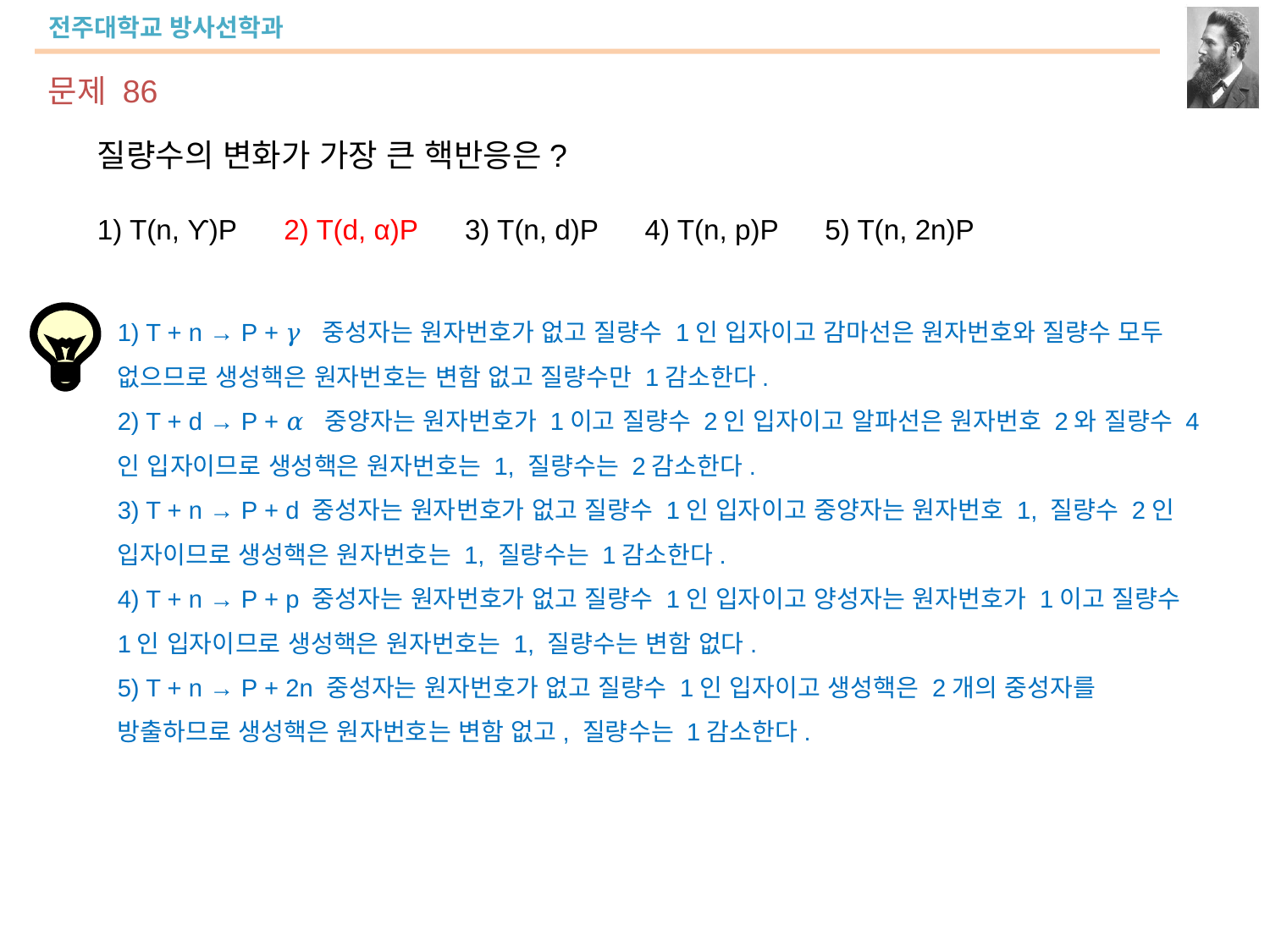

문제 86
질량수의 변화가 가장 큰 핵반응은?

1) T(n, ϒ)P      2) T(d, α)P      3) T(n, d)P      4) T(n, p)P      5) T(n, 2n)P
1) T + n → P + 𝛾  중성자는 원자번호가 없고 질량수 1인 입자이고 감마선은 원자번호와 질량수 모두 없으므로 생성핵은 원자번호는 변함 없고 질량수만 1감소한다.
2) T + d → P + 𝛼  중양자는 원자번호가 1이고 질량수 2인 입자이고 알파선은 원자번호 2와 질량수 4인 입자이므로 생성핵은 원자번호는 1, 질량수는 2감소한다.
3) T + n → P + d 중성자는 원자번호가 없고 질량수 1인 입자이고 중양자는 원자번호 1, 질량수 2인 입자이므로 생성핵은 원자번호는 1, 질량수는 1감소한다.
4) T + n → P + p 중성자는 원자번호가 없고 질량수 1인 입자이고 양성자는 원자번호가 1이고 질량수 1인 입자이므로 생성핵은 원자번호는 1, 질량수는 변함 없다.
5) T + n → P + 2n 중성자는 원자번호가 없고 질량수 1인 입자이고 생성핵은 2개의 중성자를 방출하므로 생성핵은 원자번호는 변함 없고, 질량수는 1감소한다.